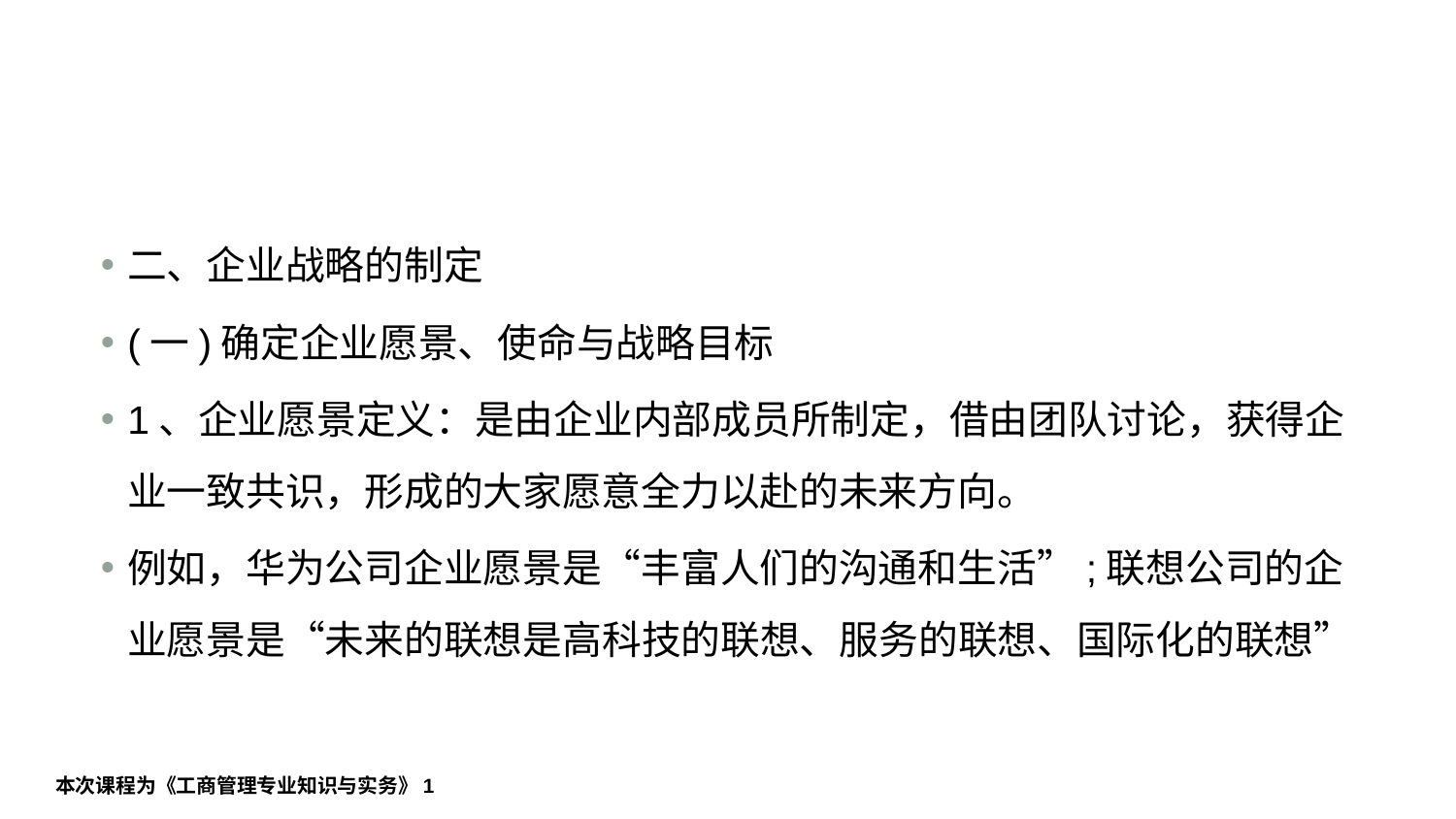

#
二、企业战略的制定
(一)确定企业愿景、使命与战略目标
1、企业愿景定义：是由企业内部成员所制定，借由团队讨论，获得企业一致共识，形成的大家愿意全力以赴的未来方向。
例如，华为公司企业愿景是“丰富人们的沟通和生活”;联想公司的企业愿景是“未来的联想是高科技的联想、服务的联想、国际化的联想”